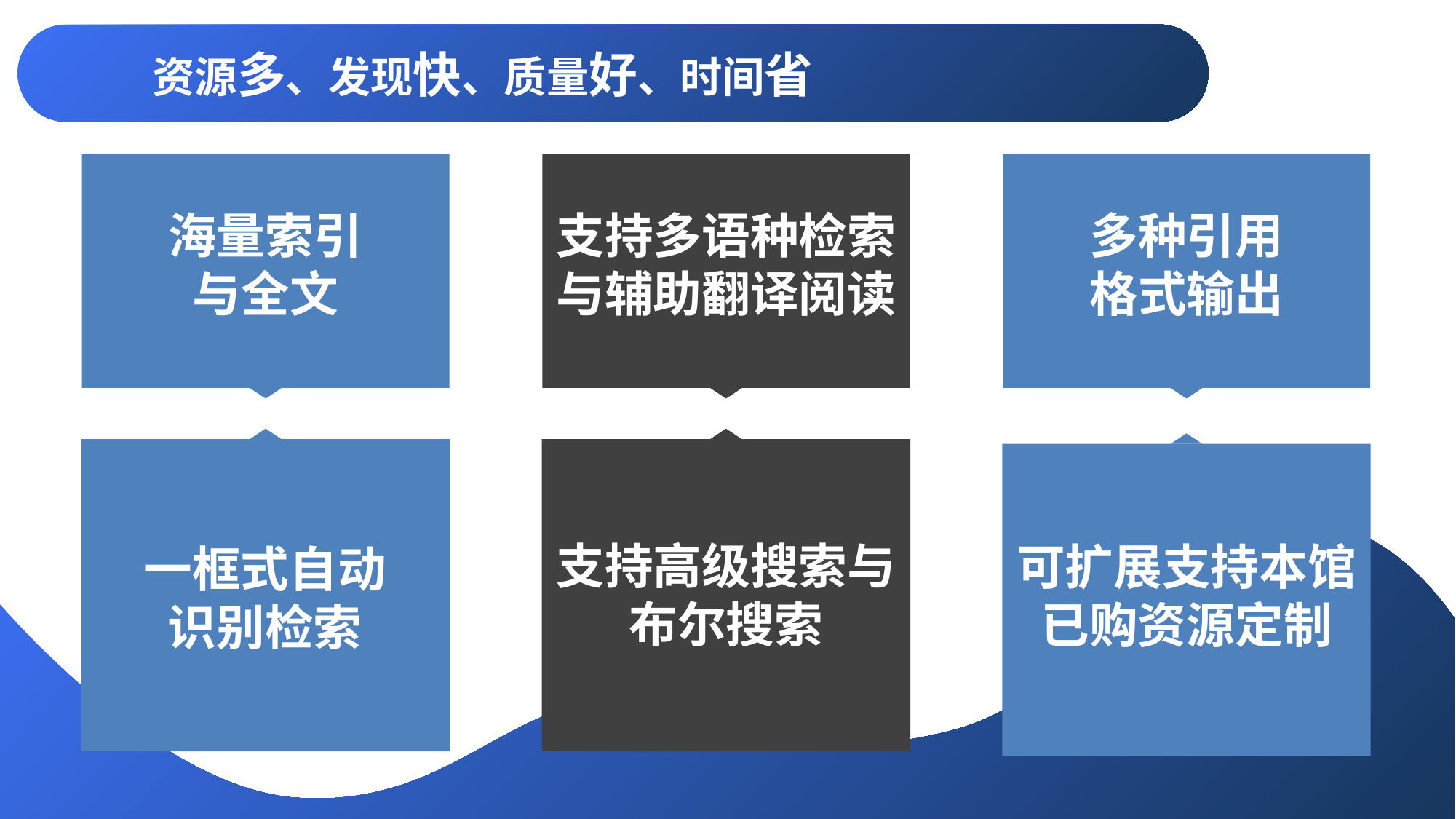

资源多、发现快、质量好、时间省

海量索引
与全文
支持多语种检索与辅助翻译阅读
多种引用
格式输出

支持高级搜索与布尔搜索
可扩展支持本馆已购资源定制
一框式自动
识别检索